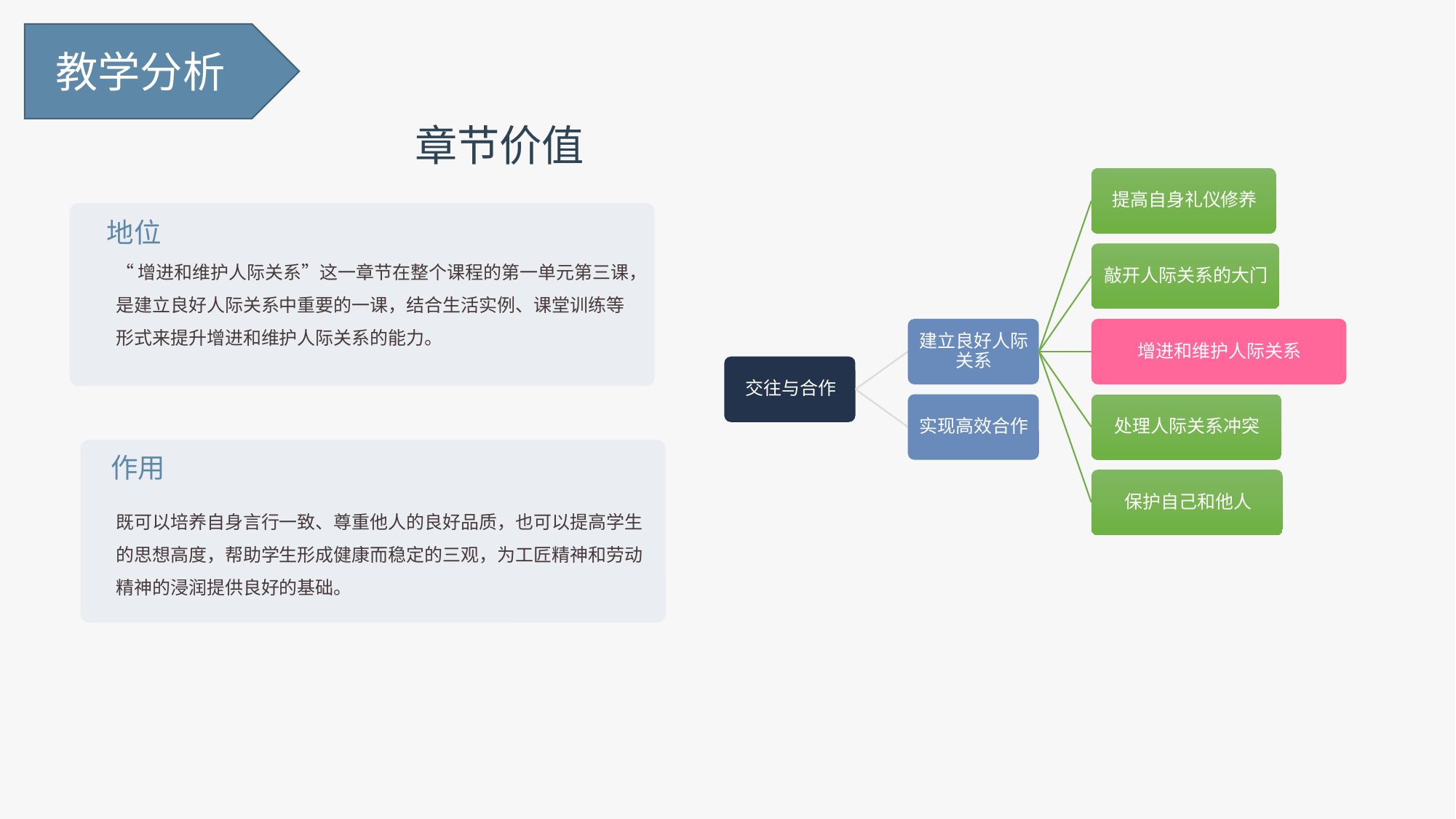

教学分析
章节价值
交往与合作

建立良好人际关系

提高自身礼仪修养

敲开人际关系的大门

增进和维护人际关系

处理人际关系冲突

保护自己和他人

实现高效合作

地位
“增进和维护人际关系”这一章节在整个课程的第一单元第三课，是建立良好人际关系中重要的一课，结合生活实例、课堂训练等形式来提升增进和维护人际关系的能力。

作用
既可以培养自身言行一致、尊重他人的良好品质，也可以提高学生的思想高度，帮助学生形成健康而稳定的三观，为工匠精神和劳动精神的浸润提供良好的基础。